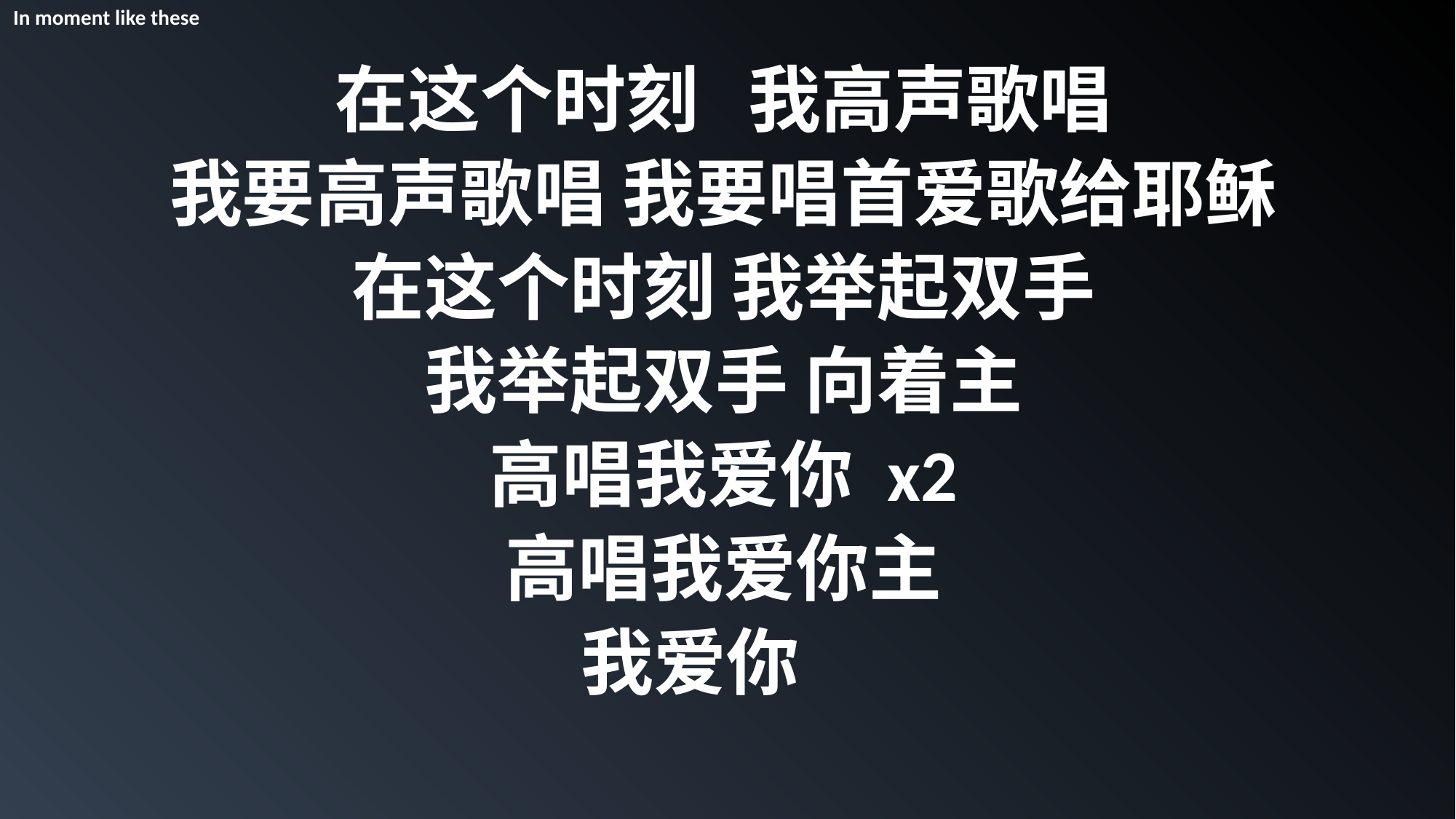

In moment like these
在这个时刻   我高声歌唱
我要高声歌唱 我要唱首爱歌给耶稣
在这个时刻 我举起双手
我举起双手 向着主
高唱我爱你 x2
高唱我爱你主
我爱你